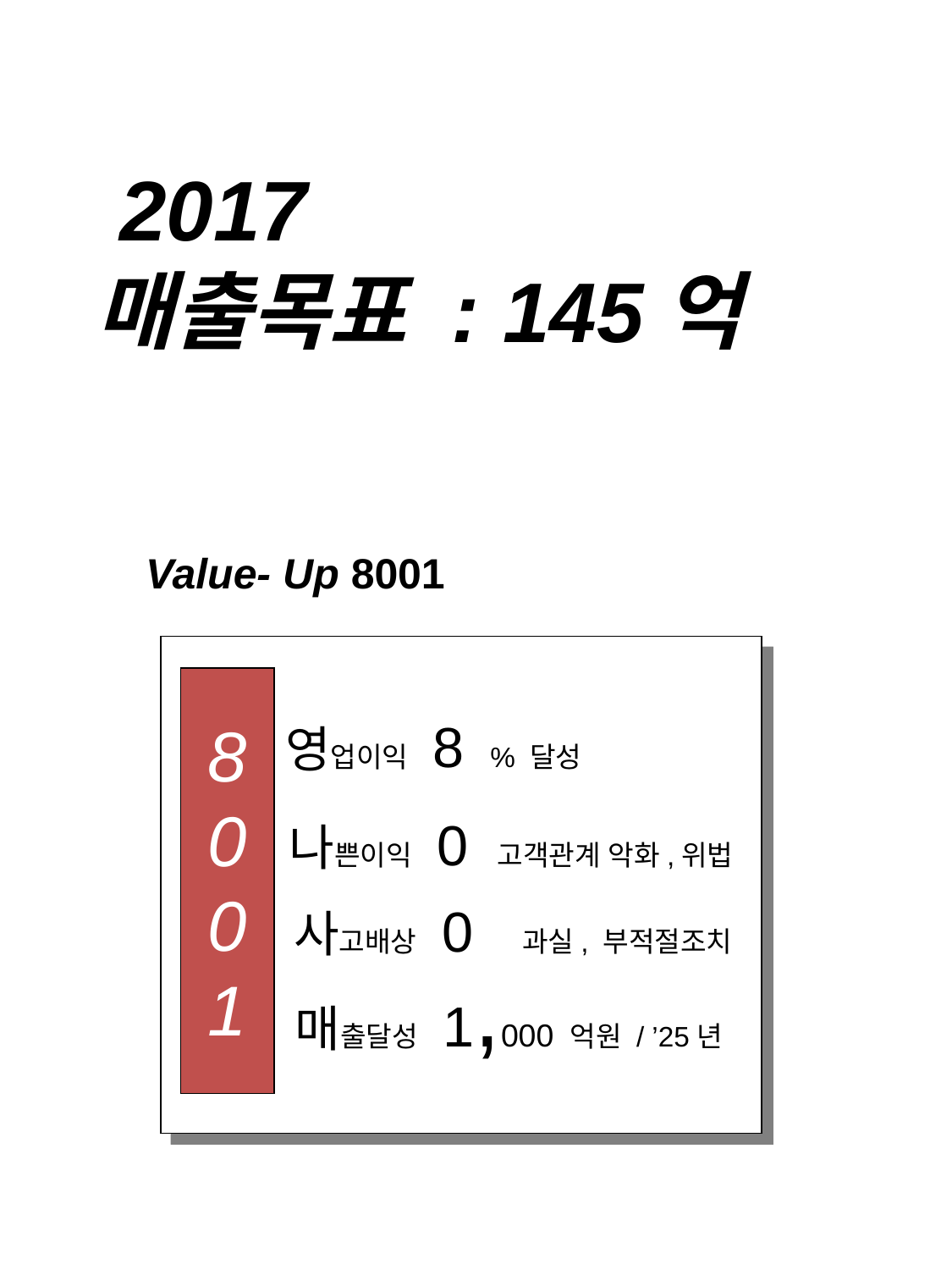

2017
매출목표 : 145억
 Value- Up 8001

영업이익  8 % 달성
8
0
0
1
나쁜이익  0 고객관계 악화,위법

사고배상  0 과실, 부적절조치
매출달성  1,000 억원 / ’25년